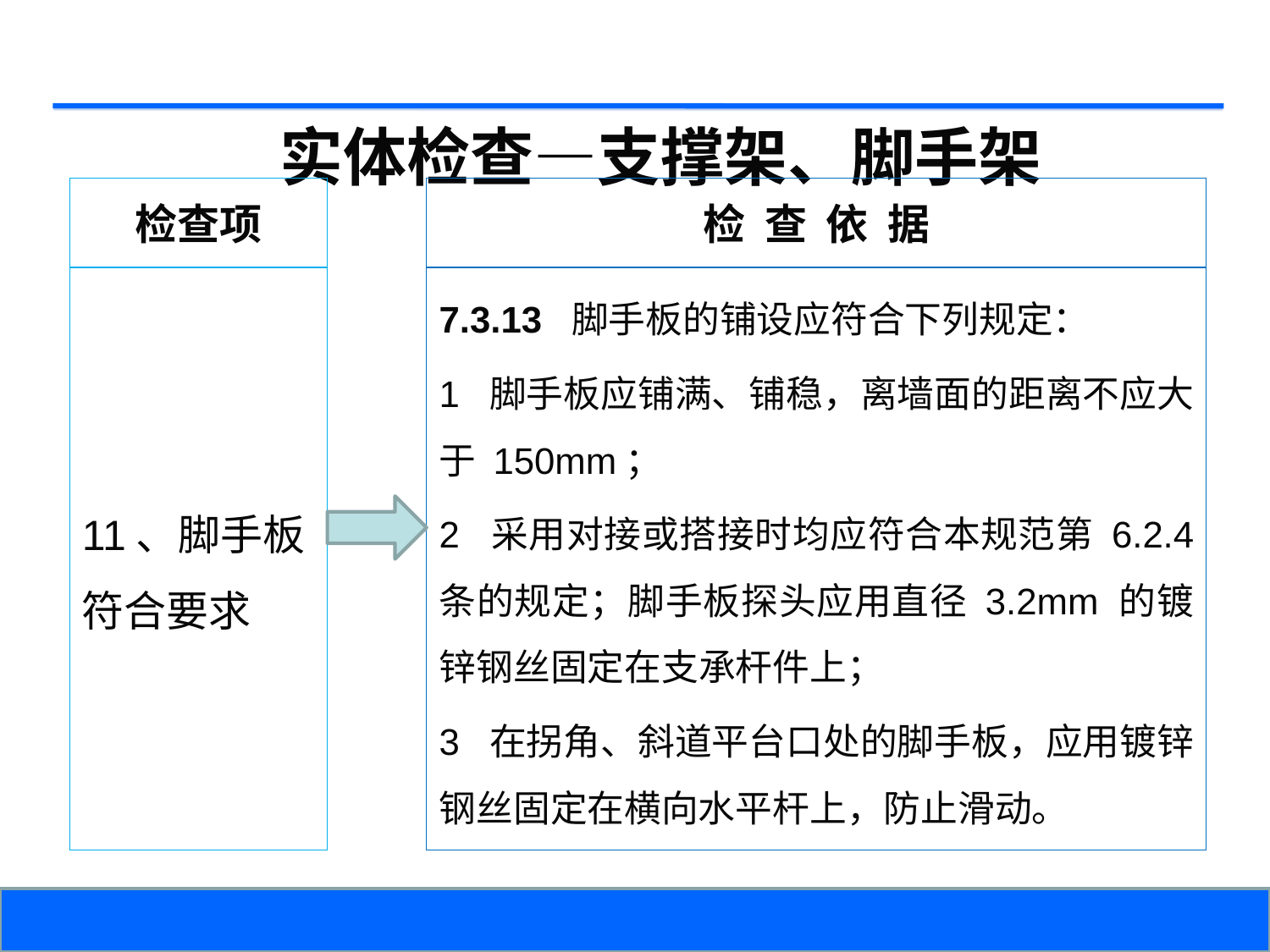

实体检查—支撑架、脚手架
检查项
检  查  依  据
11、脚手板符合要求
7.3.13  脚手板的铺设应符合下列规定：
1  脚手板应铺满、铺稳，离墙面的距离不应大于 150mm；
2  采用对接或搭接时均应符合本规范第 6.2.4 条的规定；脚手板探头应用直径 3.2mm 的镀锌钢丝固定在支承杆件上；
3  在拐角、斜道平台口处的脚手板，应用镀锌钢丝固定在横向水平杆上，防止滑动。